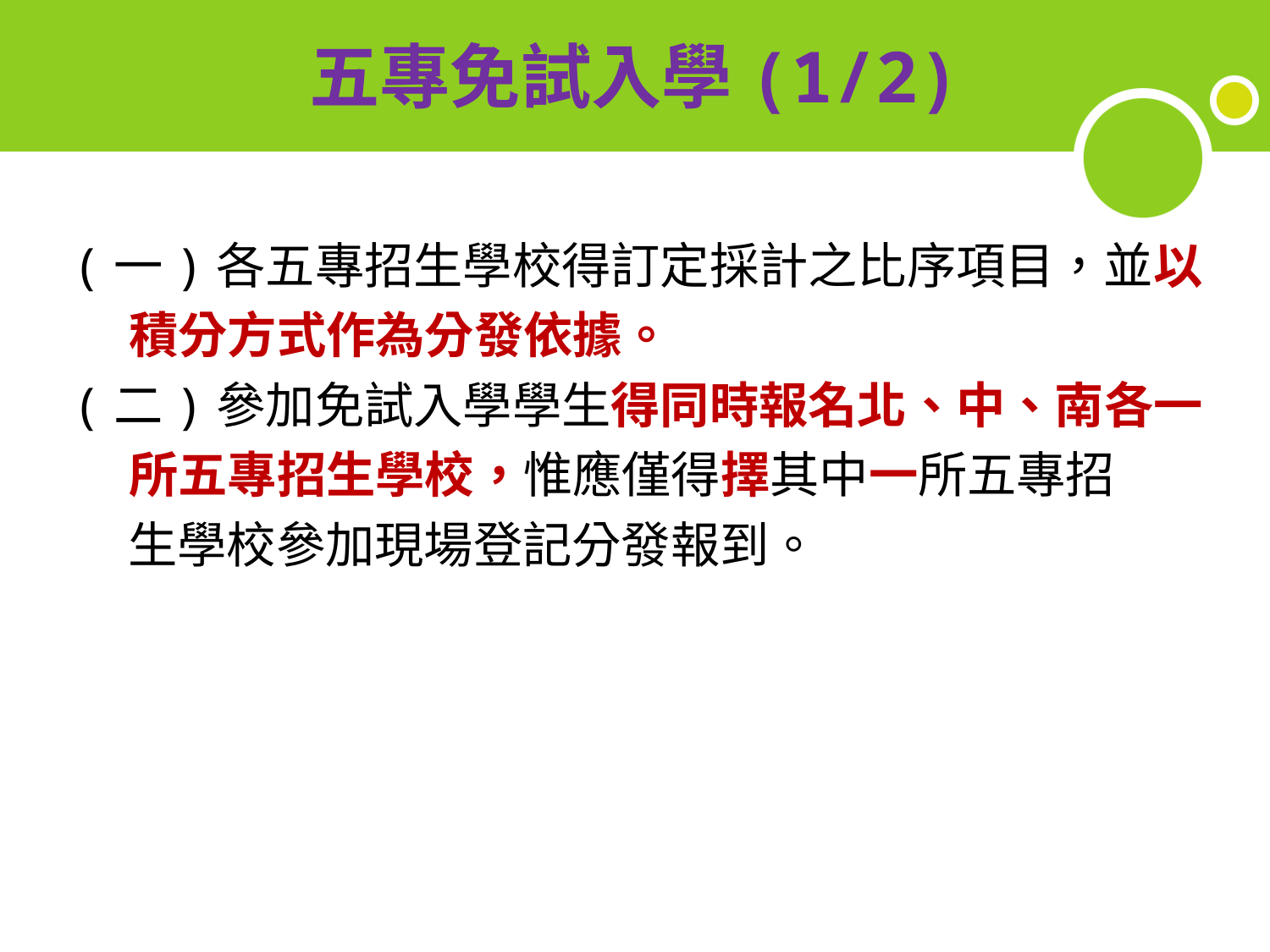

# 五專免試入學(1/2)
(一)各五專招生學校得訂定採計之比序項目，並以
    積分方式作為分發依據。
(二)參加免試入學學生得同時報名北、中、南各一
    所五專招生學校，惟應僅得擇其中一所五專招
    生學校參加現場登記分發報到。